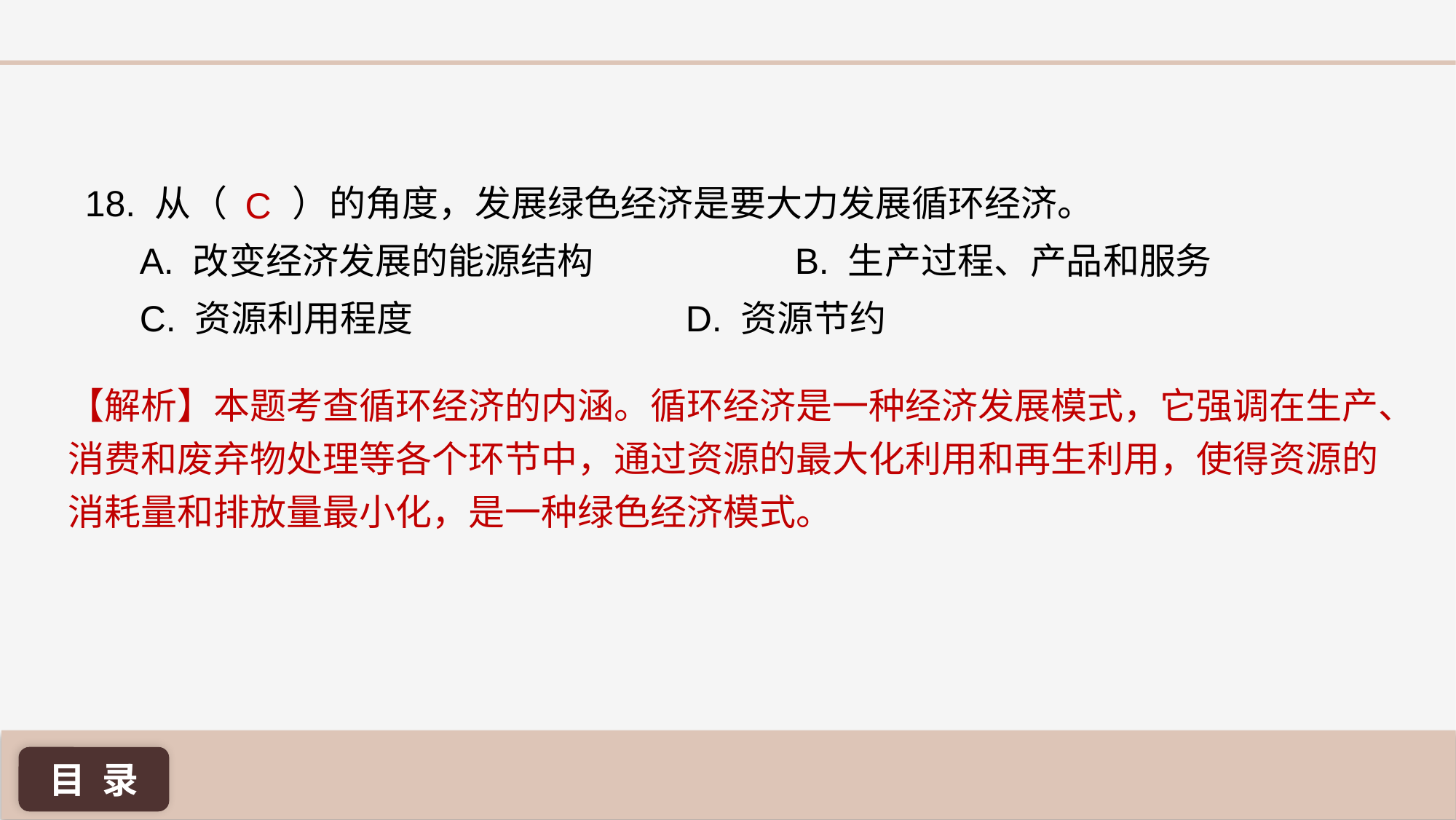

C
18. 从（        ）的角度，发展绿色经济是要大力发展循环经济。
A. 改变经济发展的能源结构 		B. 生产过程、产品和服务
C. 资源利用程度 			D. 资源节约
【解析】本题考查循环经济的内涵。循环经济是一种经济发展模式，它强调在生产、消费和废弃物处理等各个环节中，通过资源的最大化利用和再生利用，使得资源的消耗量和排放量最小化，是一种绿色经济模式。